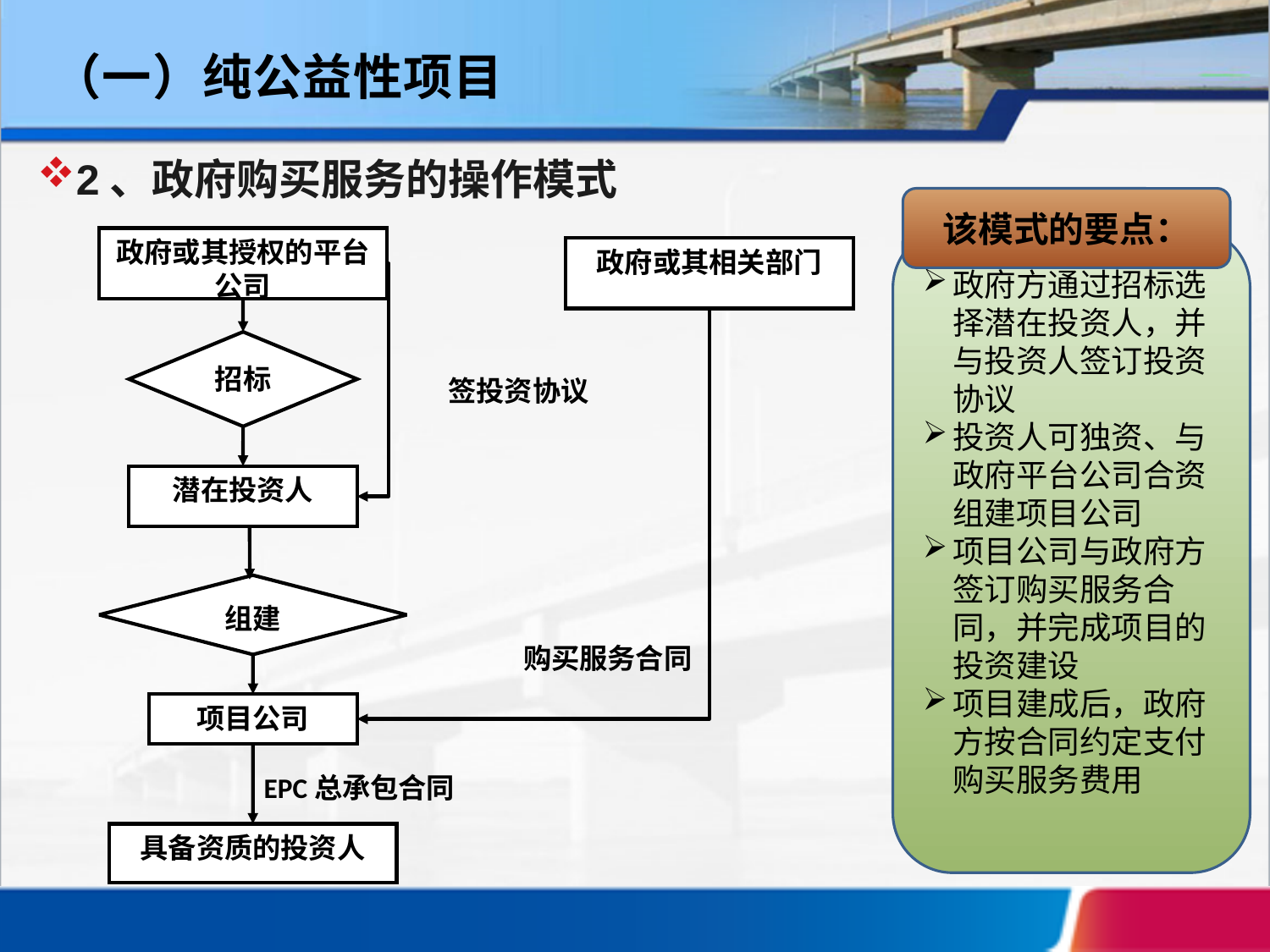

（一）纯公益性项目
2、政府购买服务的操作模式
该模式的要点：

政府或其授权的平台公司
政府或其相关部门
招标
签投资协议
潜在投资人

组建
购买服务合同
项目公司
EPC总承包合同
具备资质的投资人
政府方通过招标选择潜在投资人，并与投资人签订投资协议
投资人可独资、与政府平台公司合资组建项目公司
项目公司与政府方签订购买服务合同，并完成项目的投资建设
项目建成后，政府方按合同约定支付购买服务费用